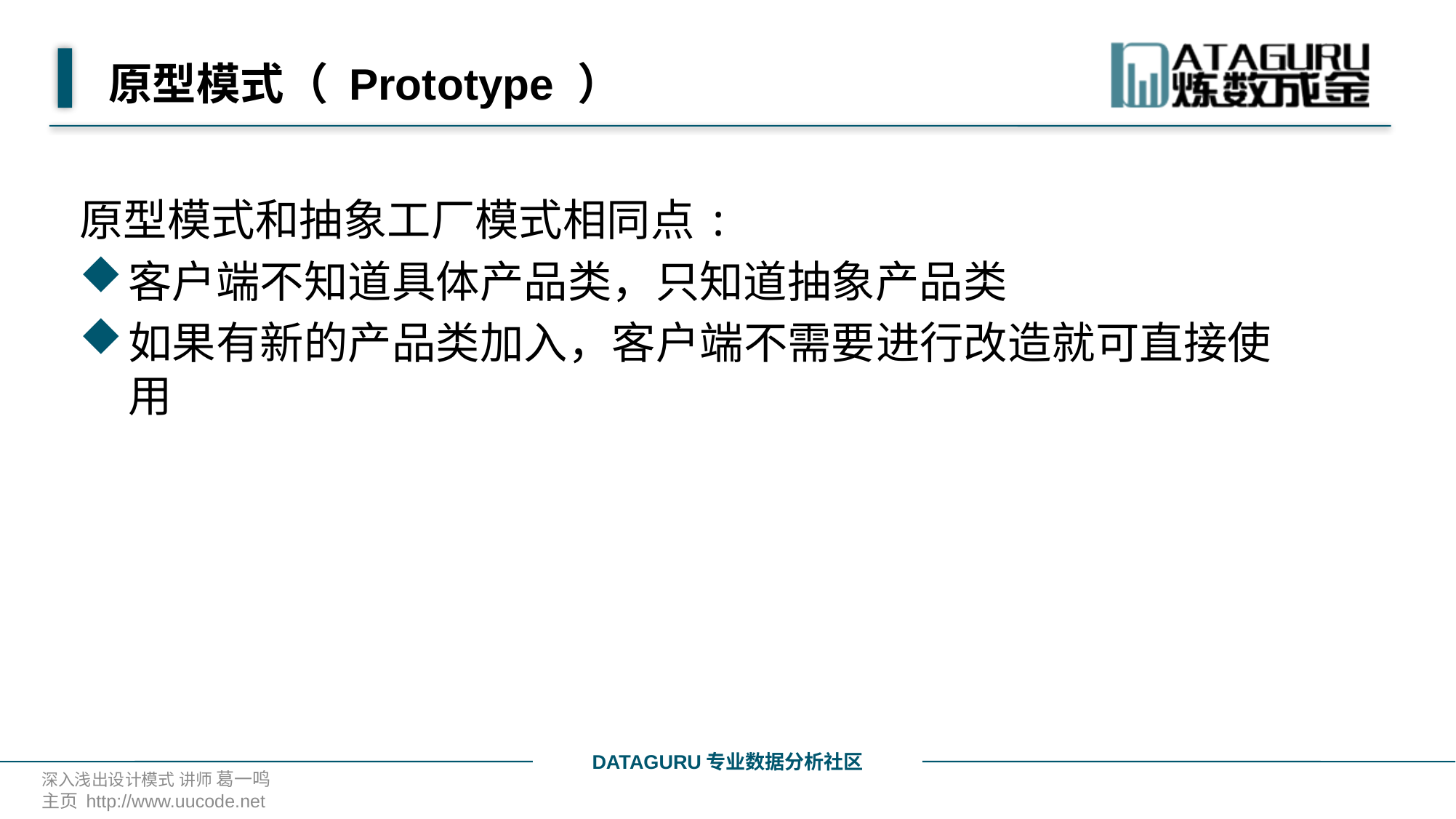

# 原型模式（ Prototype ）
原型模式和抽象工厂模式相同点:
客户端不知道具体产品类，只知道抽象产品类
如果有新的产品类加入，客户端不需要进行改造就可直接使用